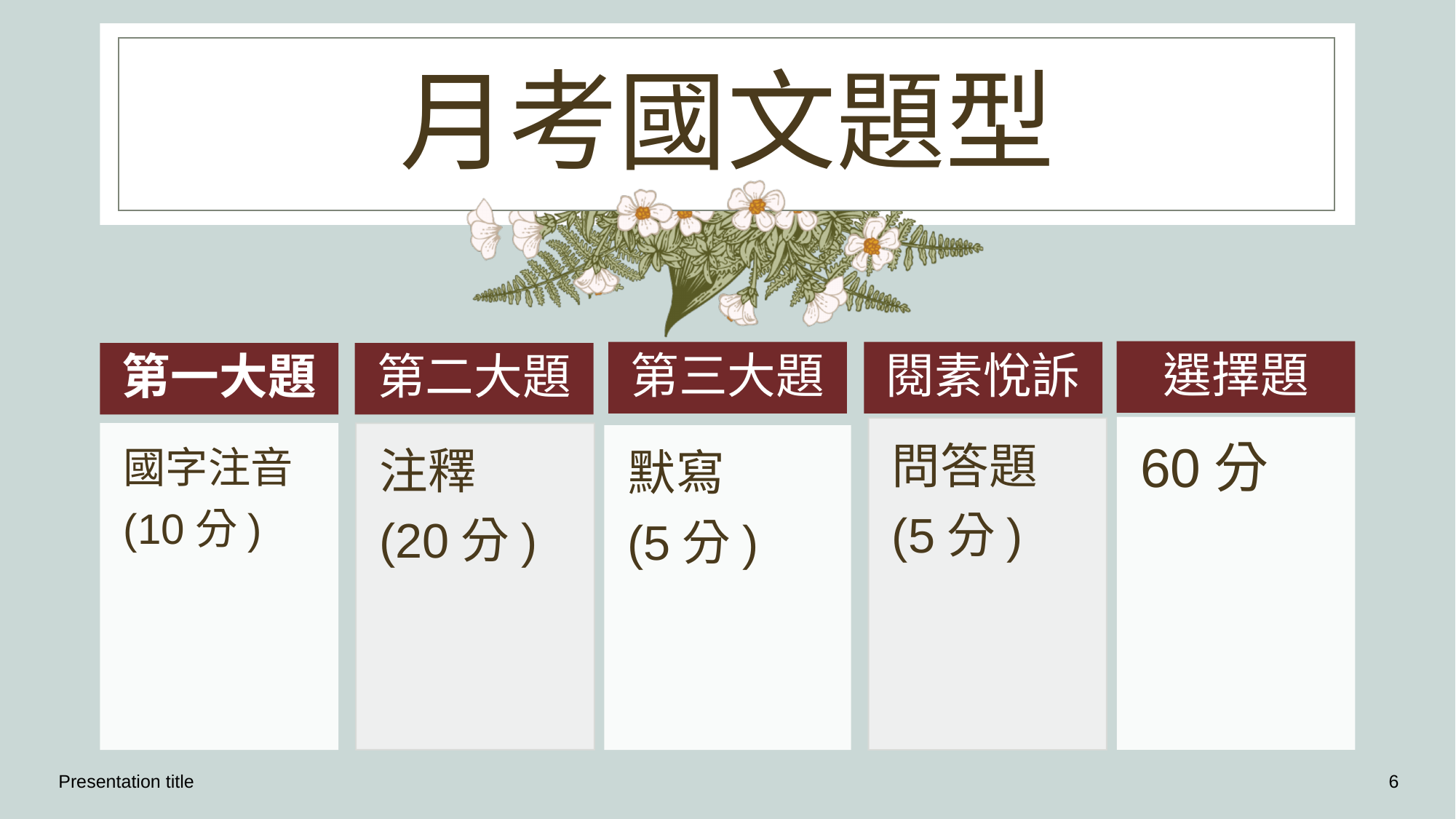

# 月考國文題型
第一大題
國字注音
(10分)
第二大題
注釋
(20分)
第三大題
默寫
(5分)
閱素悅訴
問答題
(5分)
選擇題
60分
Presentation title
6